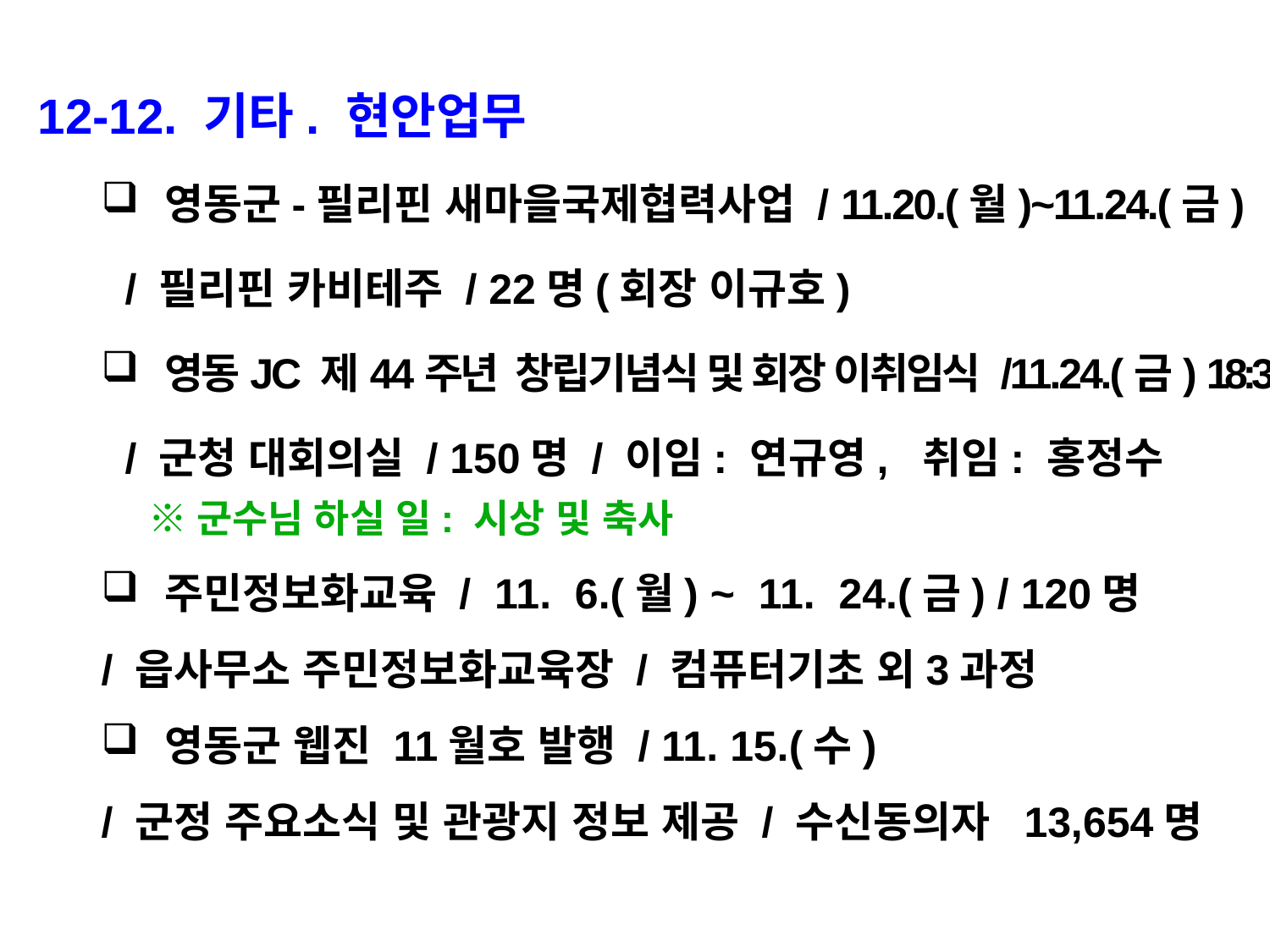

12-12. 기타. 현안업무
영동군-필리핀 새마을국제협력사업 / 11.20.(월)~11.24.(금)
  / 필리핀 카비테주 / 22명(회장 이규호)
영동JC 제44주년  창립기념식 및 회장 이취임식 /11.24.(금) 18:30
  / 군청 대회의실 / 150명 / 이임: 연규영,  취임: 홍정수
    ※군수님 하실 일: 시상 및 축사
주민정보화교육 /  11.  6.(월) ~  11.  24.(금) / 120명
/ 읍사무소 주민정보화교육장 / 컴퓨터기초 외3과정
영동군 웹진 11월호 발행 / 11. 15.(수)
/ 군정 주요소식 및 관광지 정보 제공 / 수신동의자  13,654명